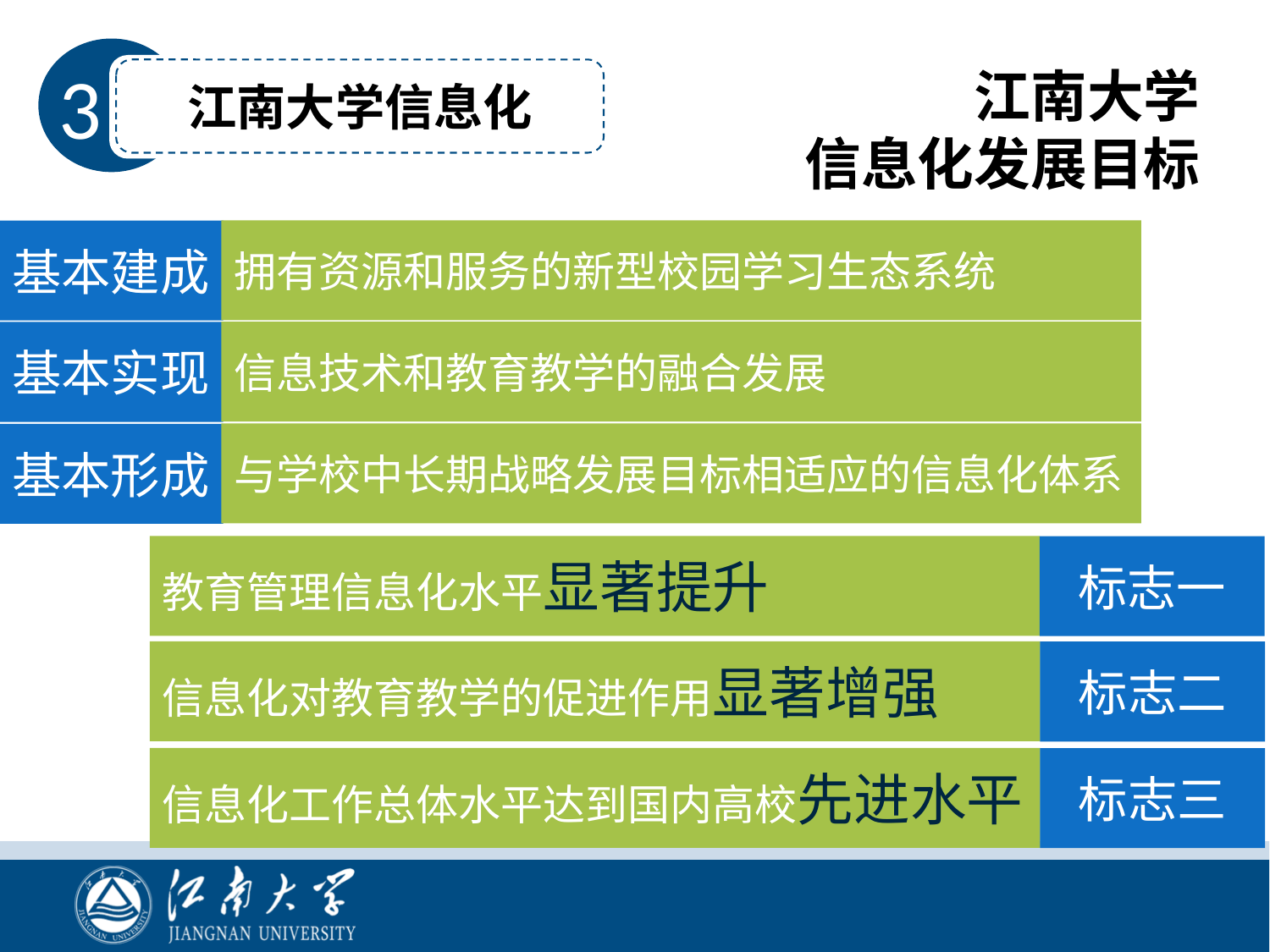

江南大学信息化
3
江南大学
信息化发展目标
拥有资源和服务的新型校园学习生态系统
基本建成
信息技术和教育教学的融合发展
基本实现
与学校中长期战略发展目标相适应的信息化体系
基本形成
教育管理信息化水平显著提升
标志一
信息化对教育教学的促进作用显著增强
标志二
信息化工作总体水平达到国内高校先进水平
标志三